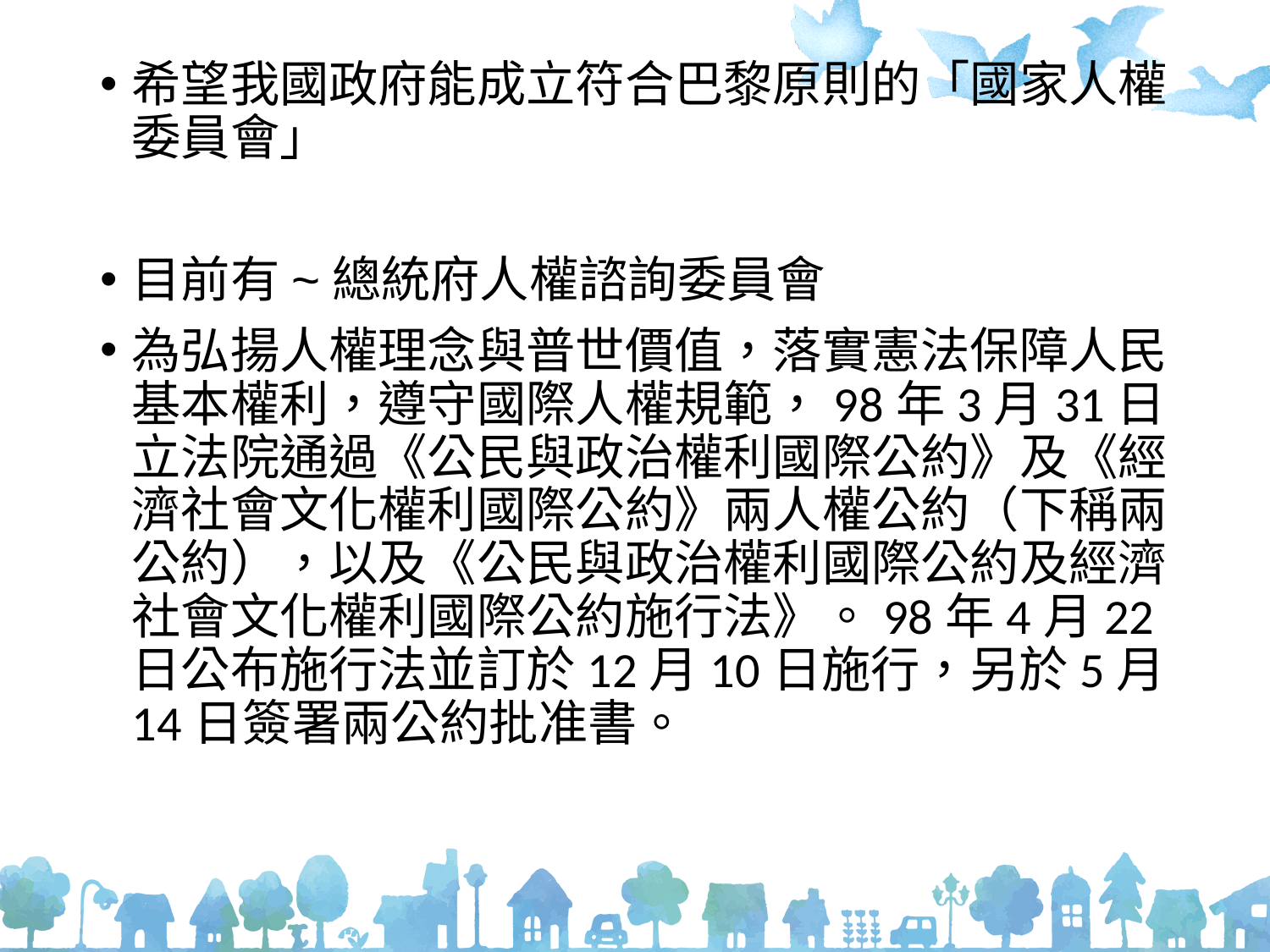

#
希望我國政府能成立符合巴黎原則的「國家人權委員會」

目前有~總統府人權諮詢委員會
為弘揚人權理念與普世價值，落實憲法保障人民基本權利，遵守國際人權規範，98年3月31日立法院通過《公民與政治權利國際公約》及《經濟社會文化權利國際公約》兩人權公約（下稱兩公約），以及《公民與政治權利國際公約及經濟社會文化權利國際公約施行法》。98年4月22日公布施行法並訂於12月10日施行，另於5月14日簽署兩公約批准書。